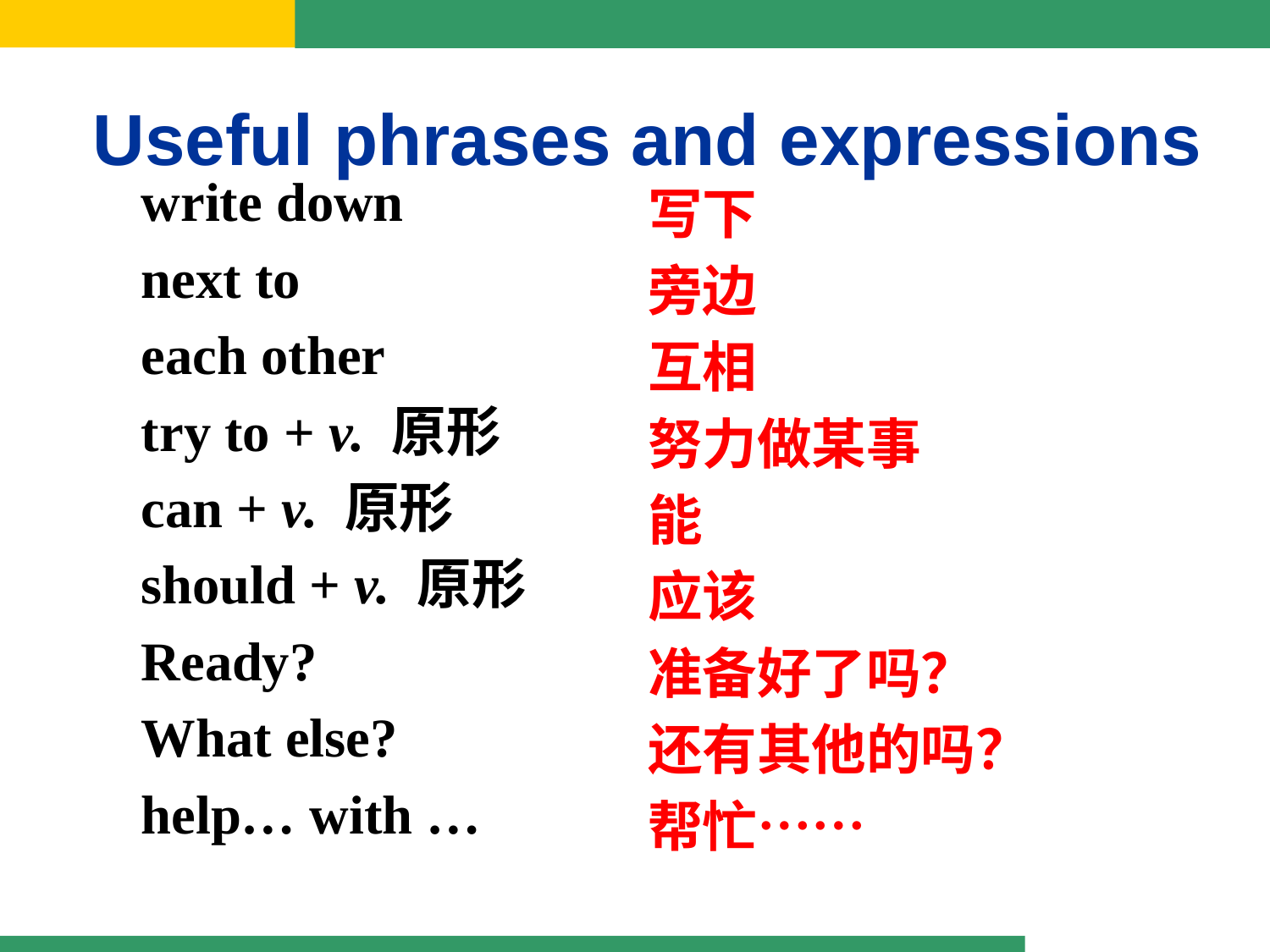

Useful phrases and expressions
write down
next to
each other
try to + v. 原形
can + v. 原形
should + v. 原形
Ready?
What else?
help… with …
写下
旁边
互相
努力做某事
能
应该
准备好了吗？
还有其他的吗？
帮忙……